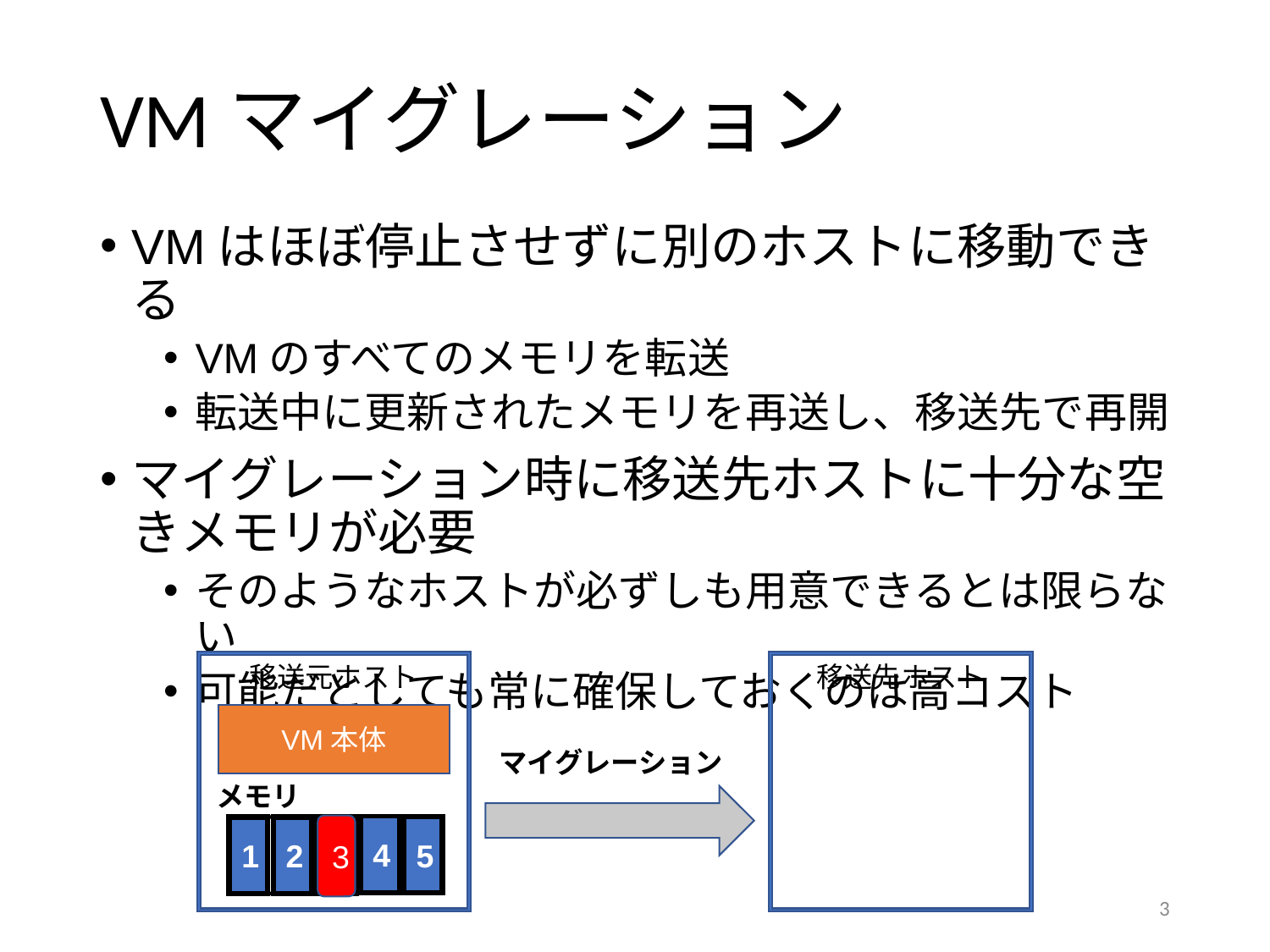

# VMマイグレーション
VMはほぼ停止させずに別のホストに移動できる
VMのすべてのメモリを転送
転送中に更新されたメモリを再送し、移送先で再開
マイグレーション時に移送先ホストに十分な空きメモリが必要
そのようなホストが必ずしも用意できるとは限らない
可能だとしても常に確保しておくのは高コスト
移送元ホスト

移送先ホスト

VM本体
メモリ
マイグレーション

3
4
5
1

2
3
3